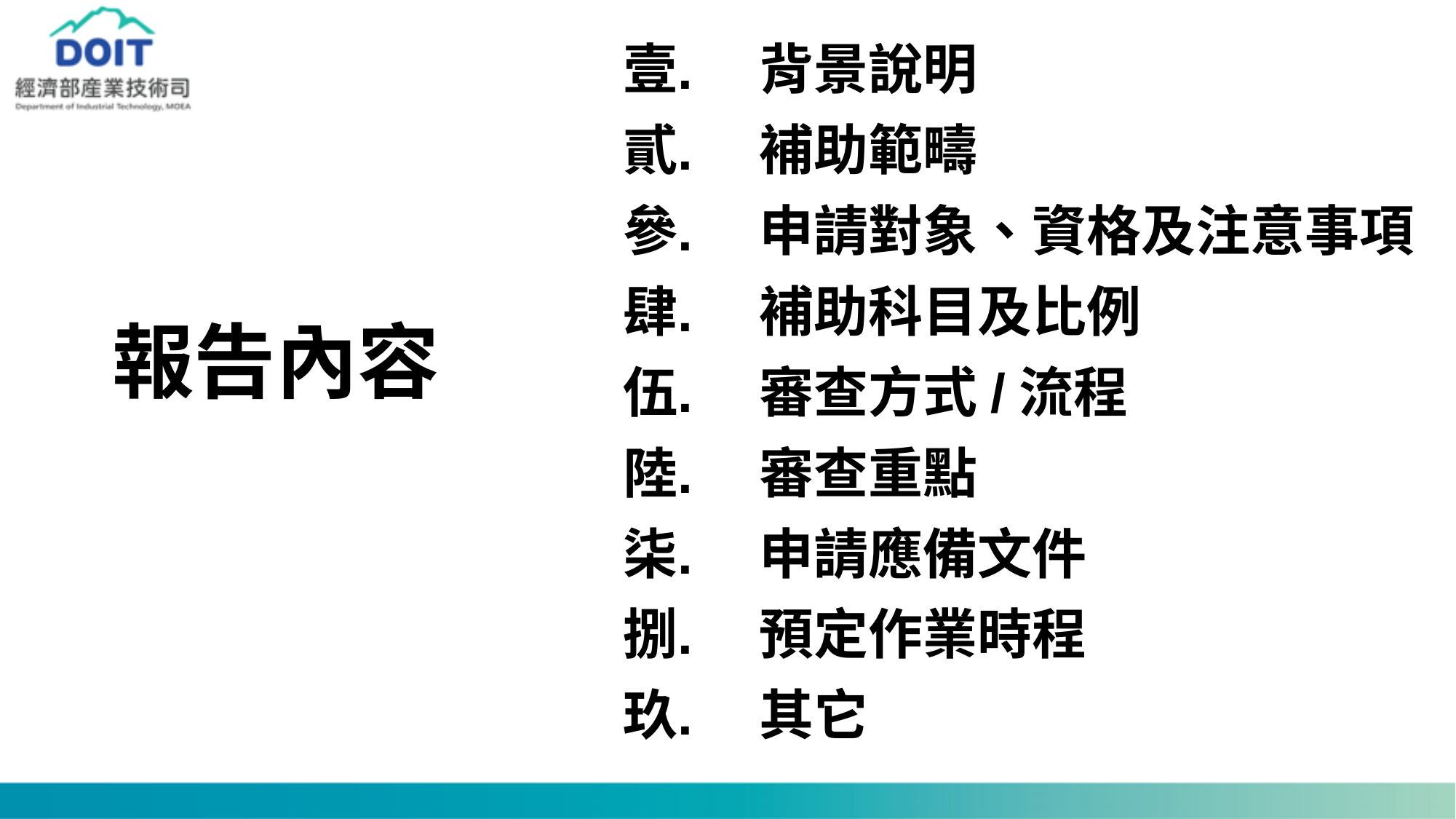

背景說明
補助範疇
申請對象、資格及注意事項
補助科目及比例
審查方式/流程
審查重點
申請應備文件
預定作業時程
其它
# 報告內容